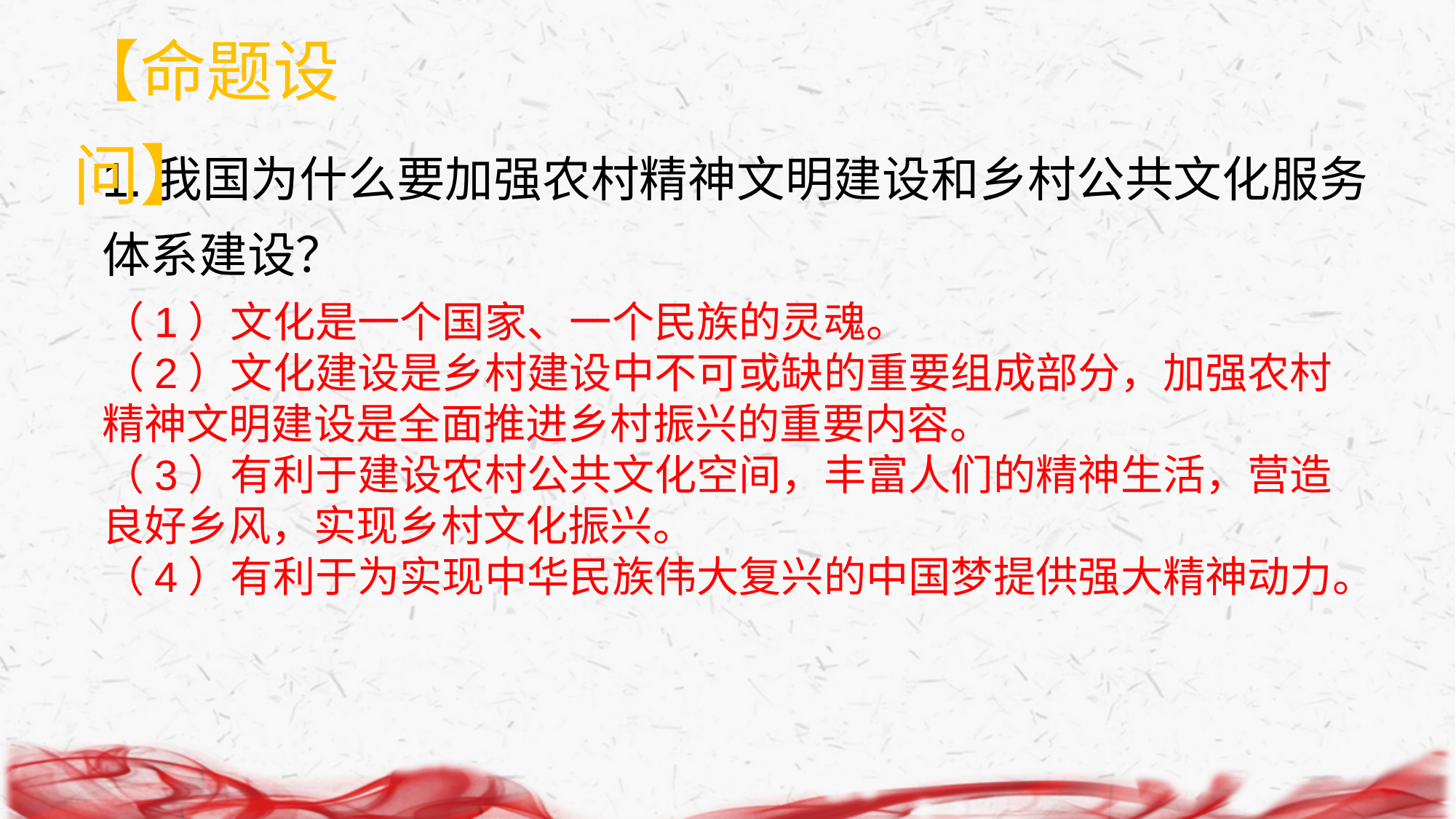

【命题设问】
1.我国为什么要加强农村精神文明建设和乡村公共文化服务体系建设？
（1）文化是一个国家、一个民族的灵魂。
（2）文化建设是乡村建设中不可或缺的重要组成部分，加强农村精神文明建设是全面推进乡村振兴的重要内容。
（3）有利于建设农村公共文化空间，丰富人们的精神生活，营造良好乡风，实现乡村文化振兴。
（4）有利于为实现中华民族伟大复兴的中国梦提供强大精神动力。